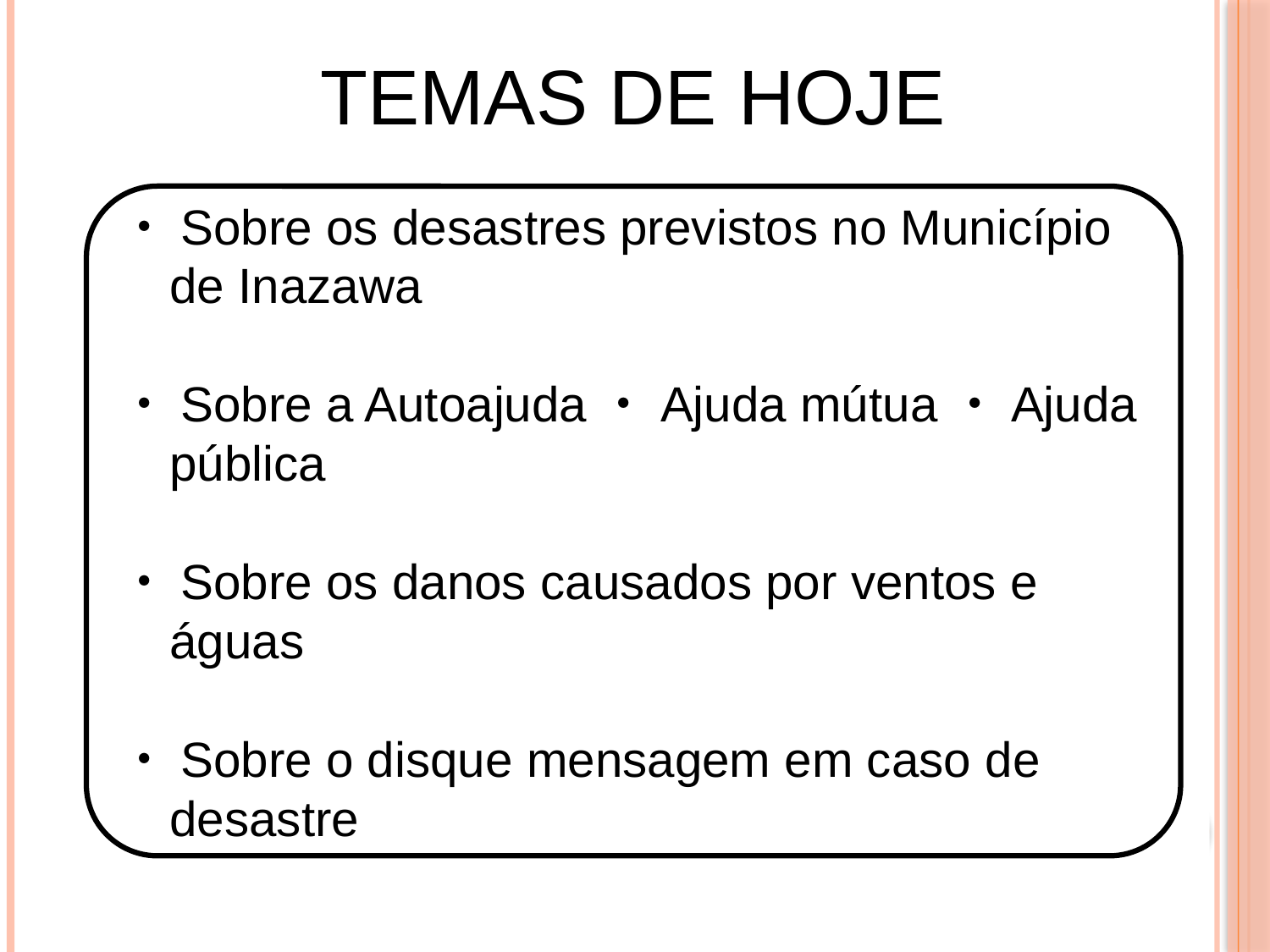

# temas de hoje
・Sobre os desastres previstos no Município de Inazawa

・Sobre a Autoajuda・Ajuda mútua・Ajuda pública

・Sobre os danos causados por ventos e águas

・Sobre o disque mensagem em caso de desastre